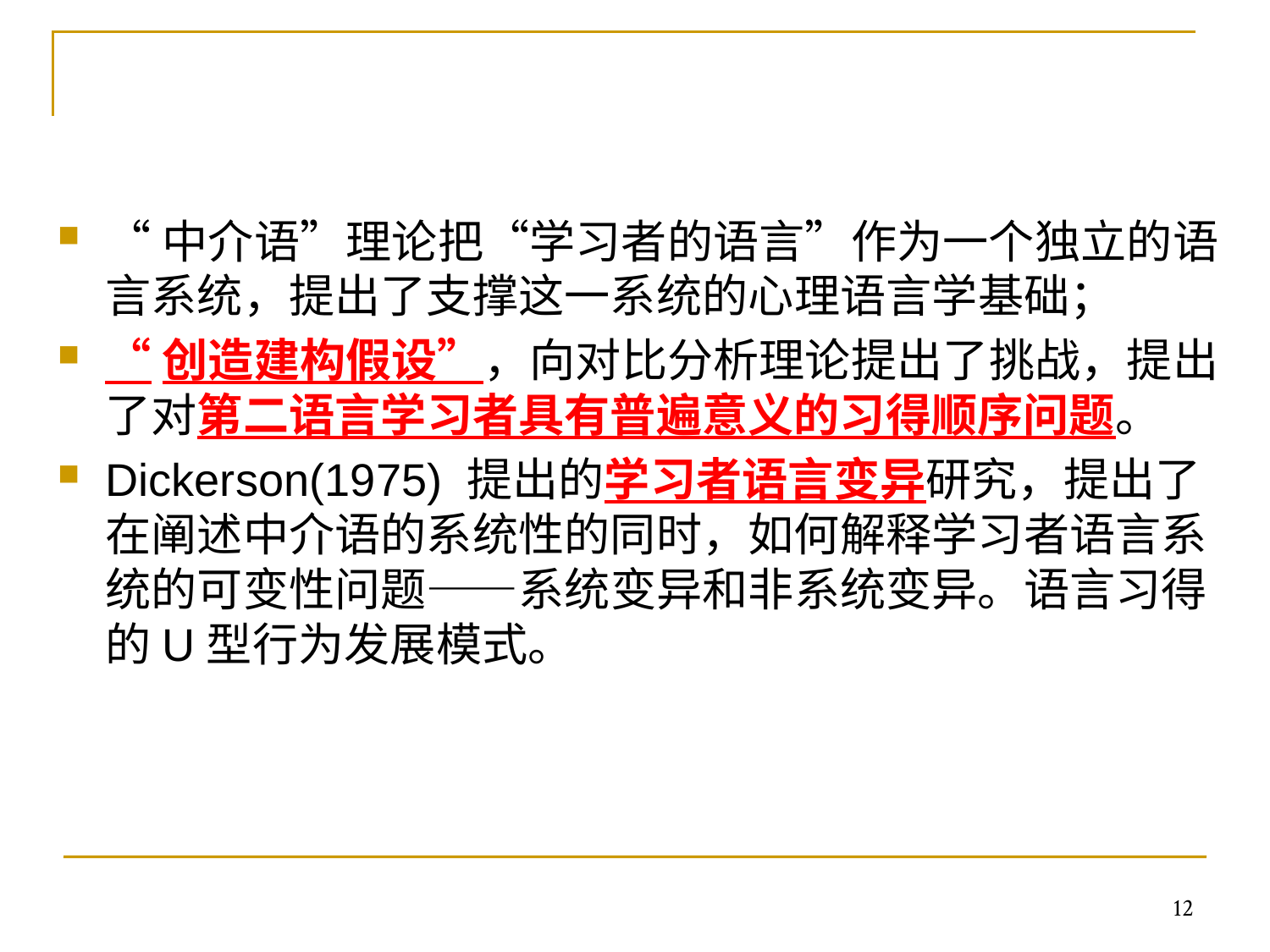

“中介语”理论把“学习者的语言”作为一个独立的语言系统，提出了支撑这一系统的心理语言学基础；
“创造建构假设”，向对比分析理论提出了挑战，提出了对第二语言学习者具有普遍意义的习得顺序问题。
Dickerson(1975) 提出的学习者语言变异研究，提出了在阐述中介语的系统性的同时，如何解释学习者语言系统的可变性问题——系统变异和非系统变异。语言习得的U型行为发展模式。
12